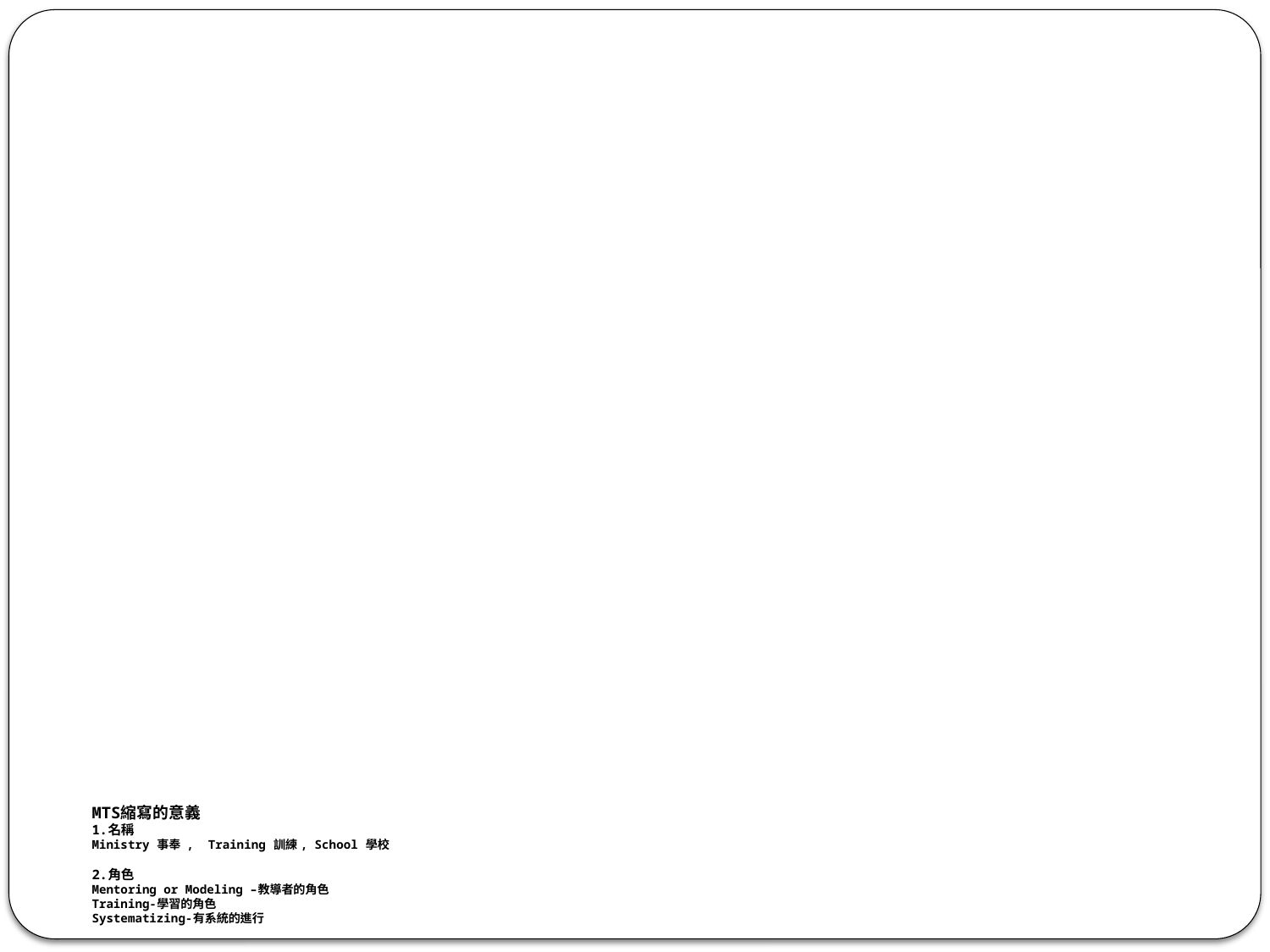

# MTS縮寫的意義 1.名稱 Ministry 事奉  ,  Training 訓練 , School 學校 2.角色 Mentoring or Modeling –教導者的角色 Training-學習的角色 Systematizing-有系統的進行